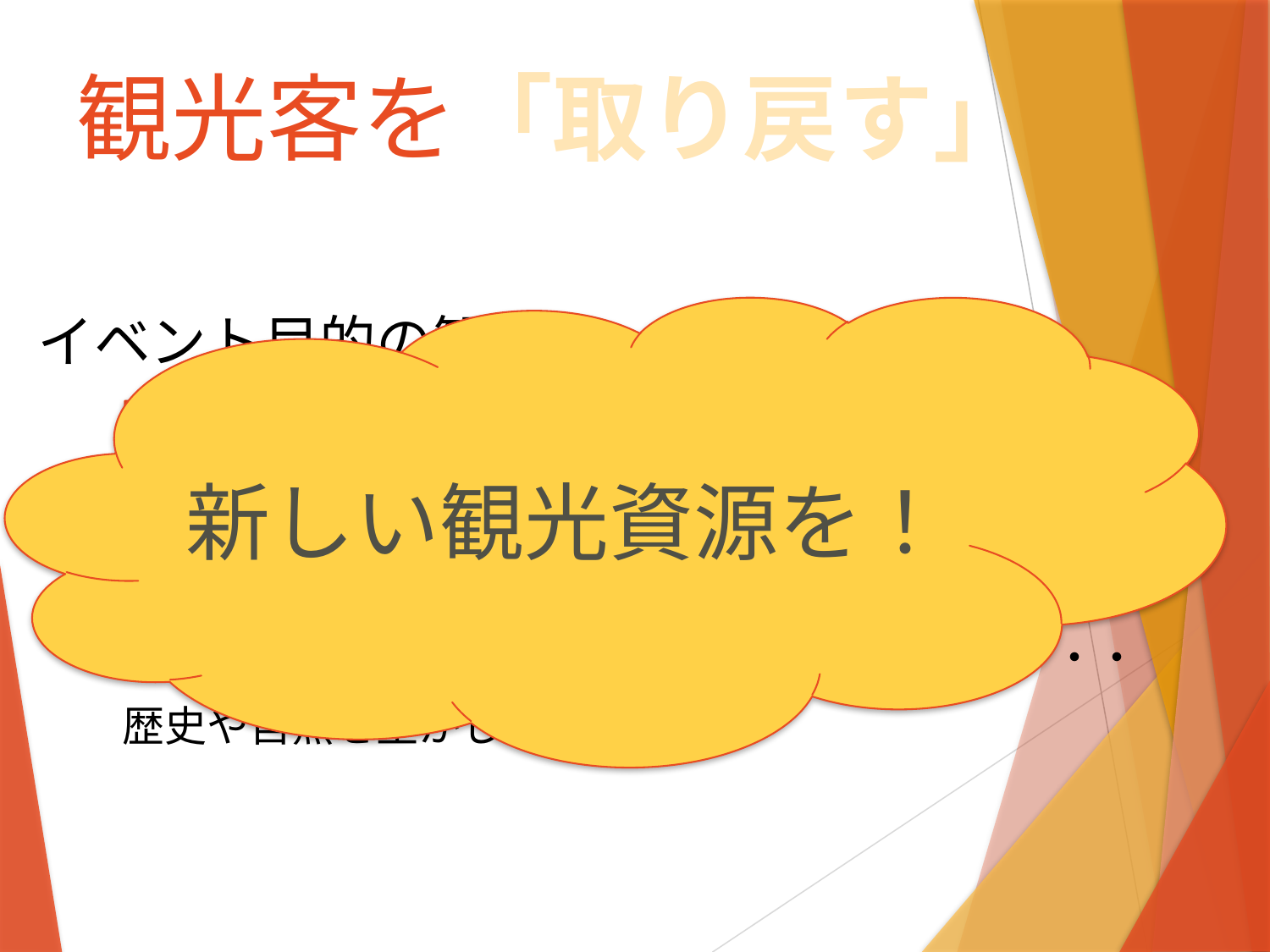

# 観光客を「取り戻す」
新しい観光資源を！
イベント目的の観光客
　　　　　『土浦目的』の観光客

『土浦』の観光地
　　霞ヶ浦・亀城公園・小町の里・霞ヶ浦総合公園・・・
　　歴史や自然を生かした観光地。